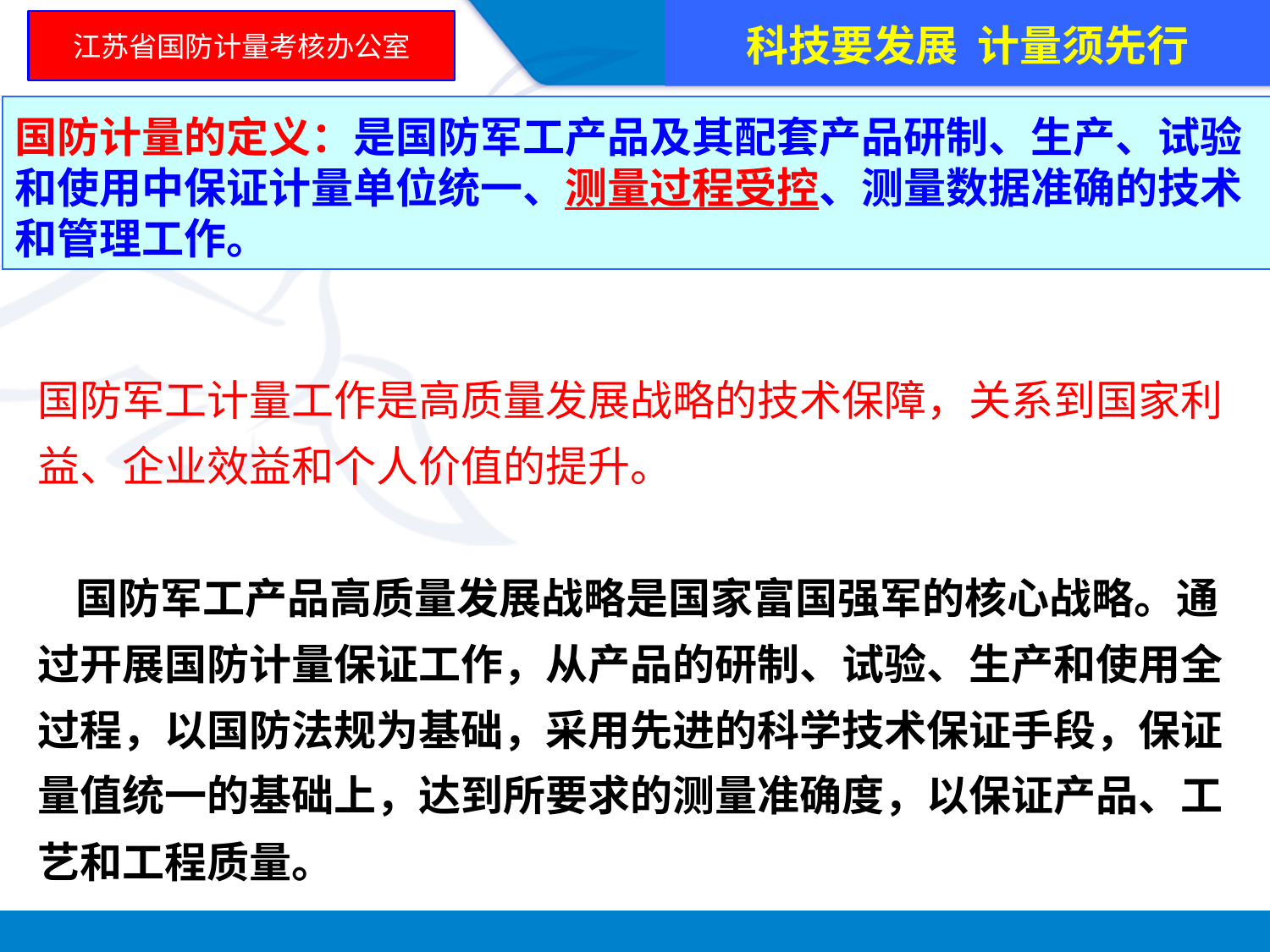

科技要发展  计量须先行
江苏省国防计量考核办公室
国防计量的定义：是国防军工产品及其配套产品研制、生产、试验和使用中保证计量单位统一、测量过程受控、测量数据准确的技术和管理工作。

国防军工计量工作是高质量发展战略的技术保障，关系到国家利益、企业效益和个人价值的提升。
    国防军工产品高质量发展战略是国家富国强军的核心战略。通过开展国防计量保证工作，从产品的研制、试验、生产和使用全过程，以国防法规为基础，采用先进的科学技术保证手段，保证量值统一的基础上，达到所要求的测量准确度，以保证产品、工艺和工程质量。